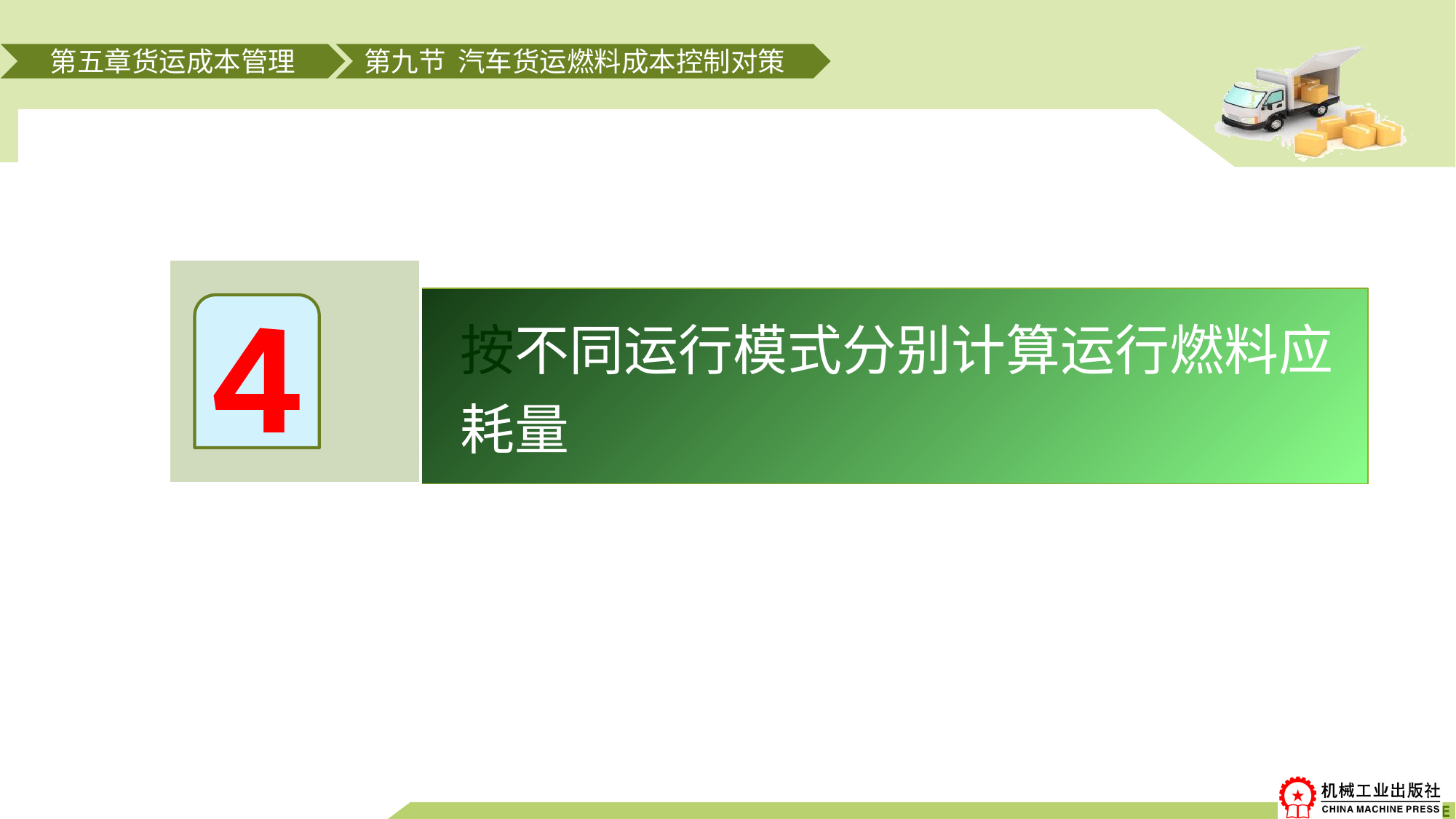

第五章货运成本管理
第九节  汽车货运燃料成本控制对策
表5-20
按不同运行模式分别计算运行燃料应耗量
4